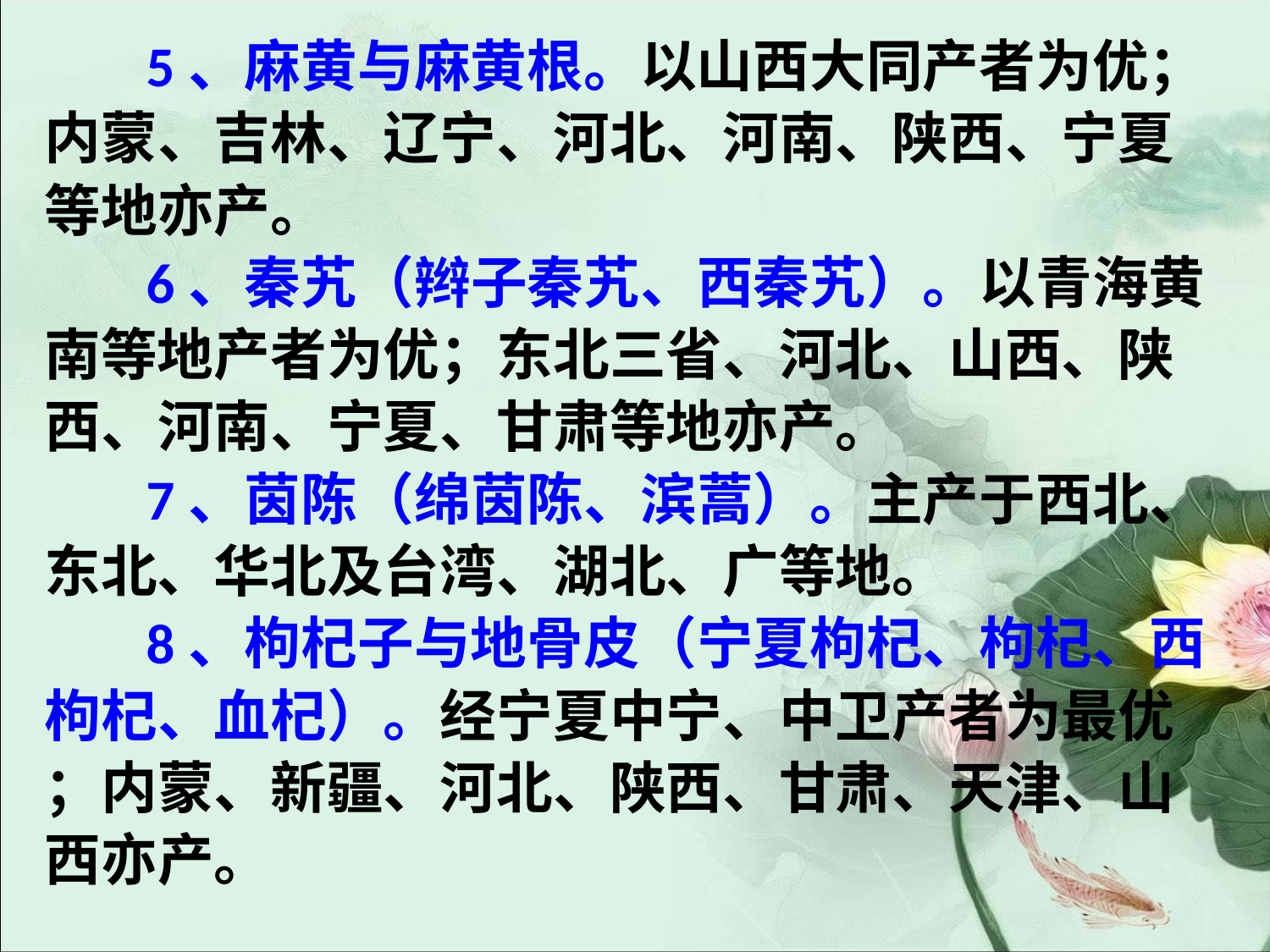

#
        5、麻黄与麻黄根。以山西大同产者为优；
内蒙、吉林、辽宁、河北、河南、陕西、宁夏
等地亦产。
        6、秦艽（辫子秦艽、西秦艽）。以青海黄
南等地产者为优；东北三省、河北、山西、陕
西、河南、宁夏、甘肃等地亦产。
        7、茵陈（绵茵陈、滨蒿）。主产于西北、
东北、华北及台湾、湖北、广等地。
        8、枸杞子与地骨皮（宁夏枸杞、枸杞、西
枸杞、血杞）。经宁夏中宁、中卫产者为最优
；内蒙、新疆、河北、陕西、甘肃、天津、山
西亦产。